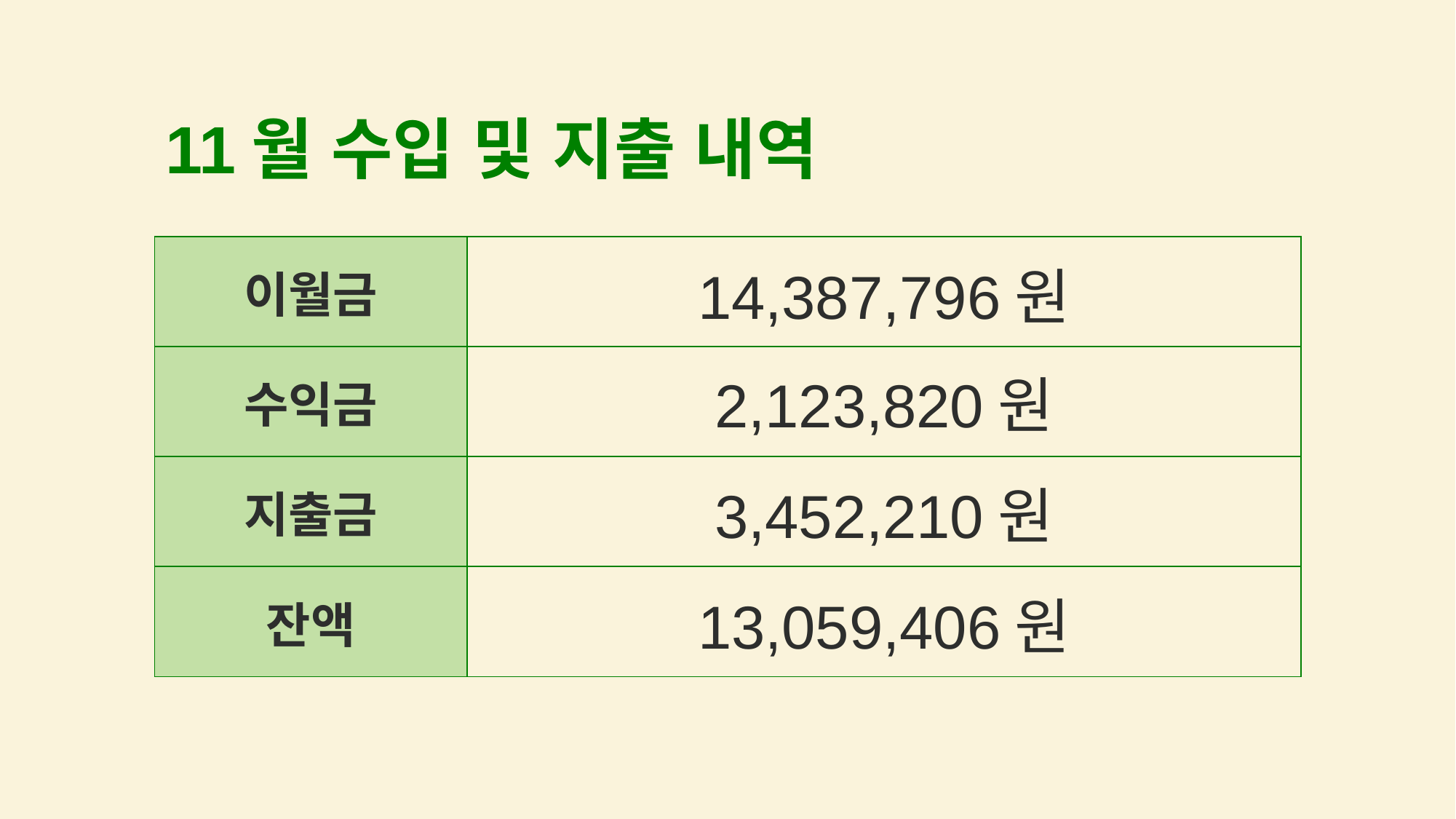

11월 수입 및 지출 내역
| 이월금 | 14,387,796원 |
| --- | --- |
| 수익금 | 2,123,820원 |
| 지출금 | 3,452,210원 |
| 잔액 | 13,059,406원 |